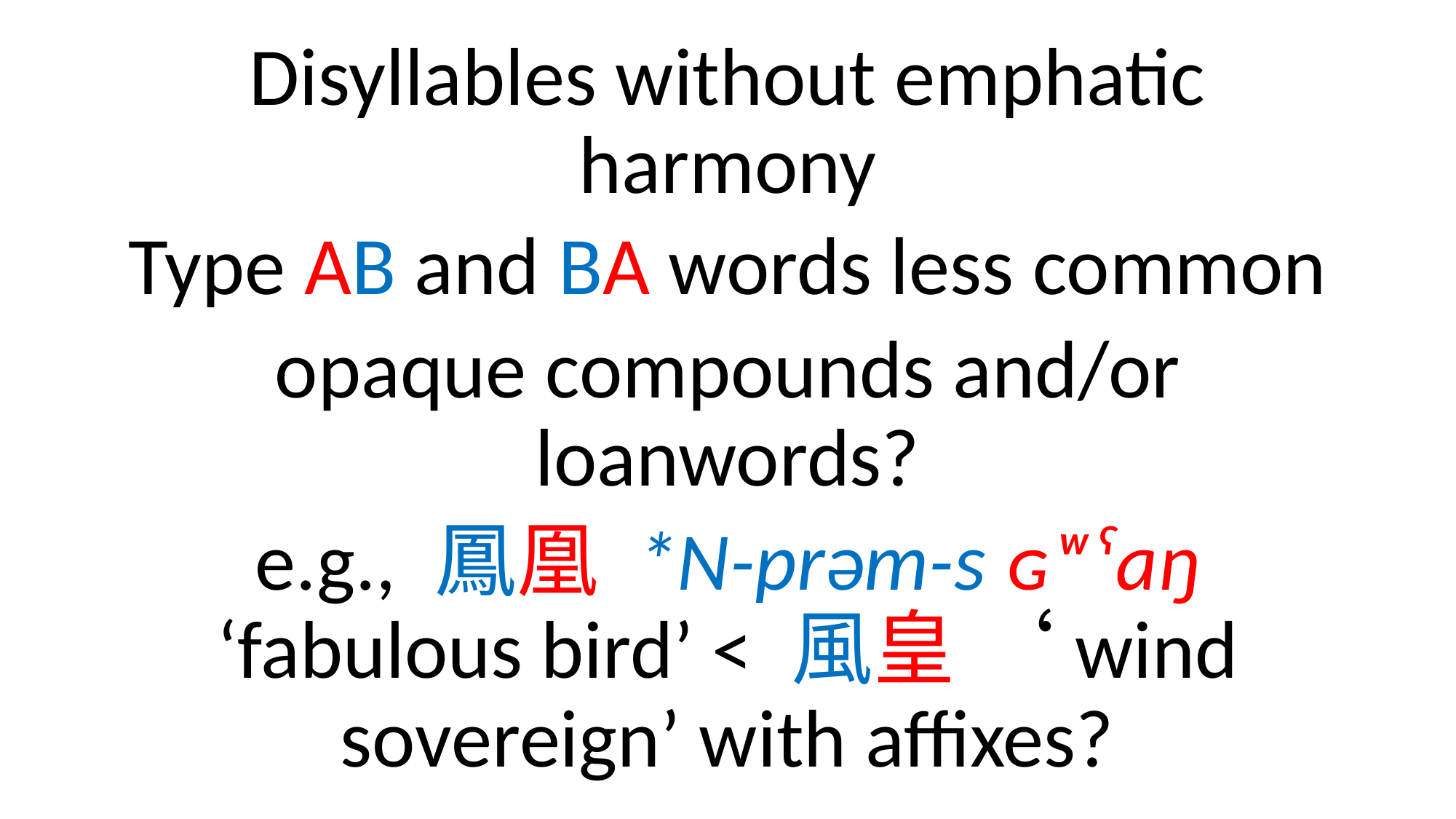

# Disyllables without emphatic harmony
Type AB and BA words less common
opaque compounds and/or loanwords?
e.g., 鳳凰 *N-prəm-s ɢʷˁaŋ ‘fabulous bird’ < 風皇 ‘wind sovereign’ with affixes?